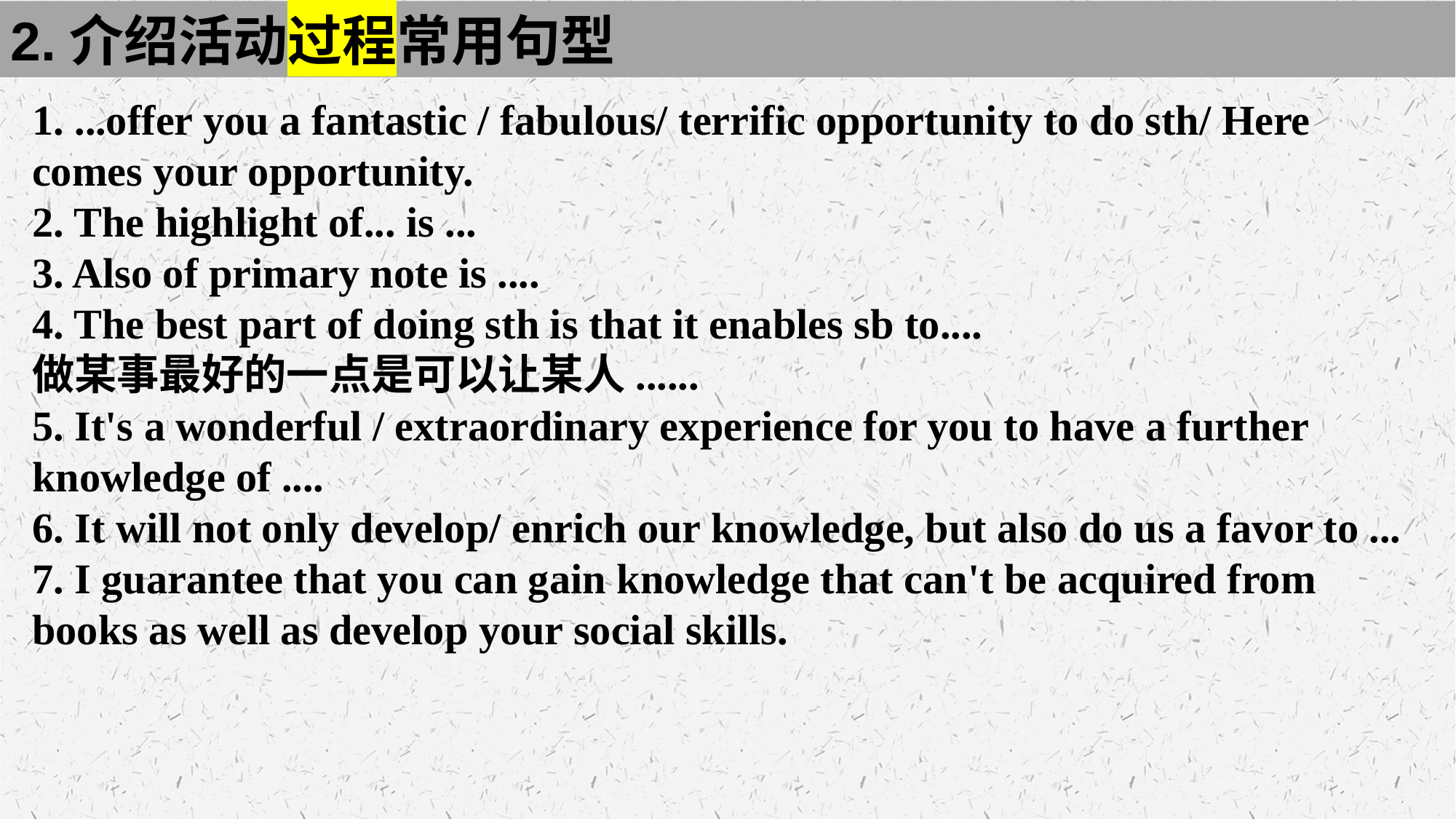

2.介绍活动过程常用句型
1. ...offer you a fantastic / fabulous/ terrific opportunity to do sth/ Here comes your opportunity.
2. The highlight of... is ...
3. Also of primary note is ....
4. The best part of doing sth is that it enables sb to....
做某事最好的一点是可以让某人......
5. It's a wonderful / extraordinary experience for you to have a further knowledge of ....
6. It will not only develop/ enrich our knowledge, but also do us a favor to ...
7. I guarantee that you can gain knowledge that can't be acquired from books as well as develop your social skills.